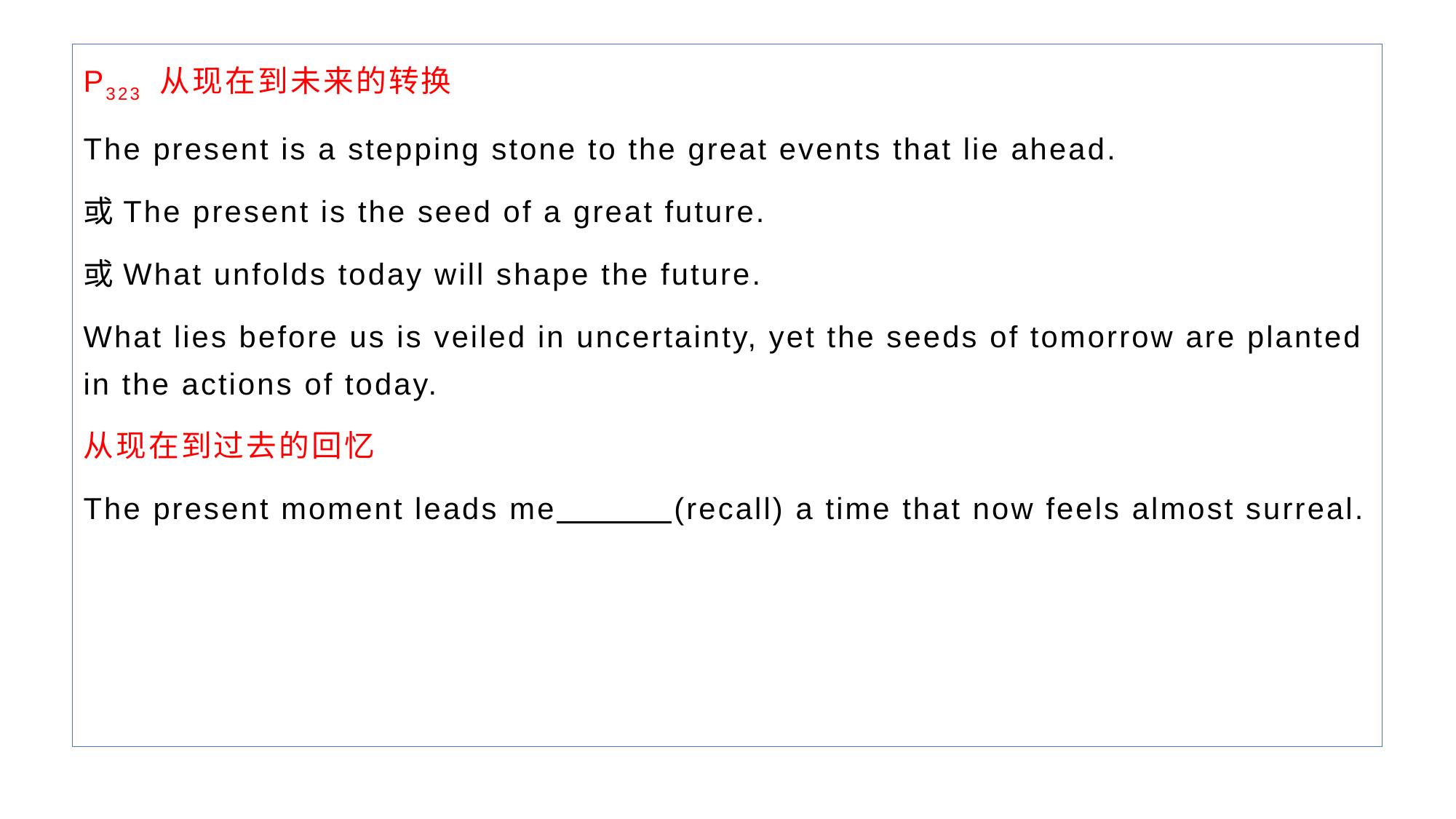

P323 从现在到未来的转换
The present is a stepping stone to the great events that lie ahead.
或The present is the seed of a great future.
或What unfolds today will shape the future.
What lies before us is veiled in uncertainty, yet the seeds of tomorrow are planted in the actions of today.
从现在到过去的回忆
The present moment leads me           (recall) a time that now feels almost surreal.